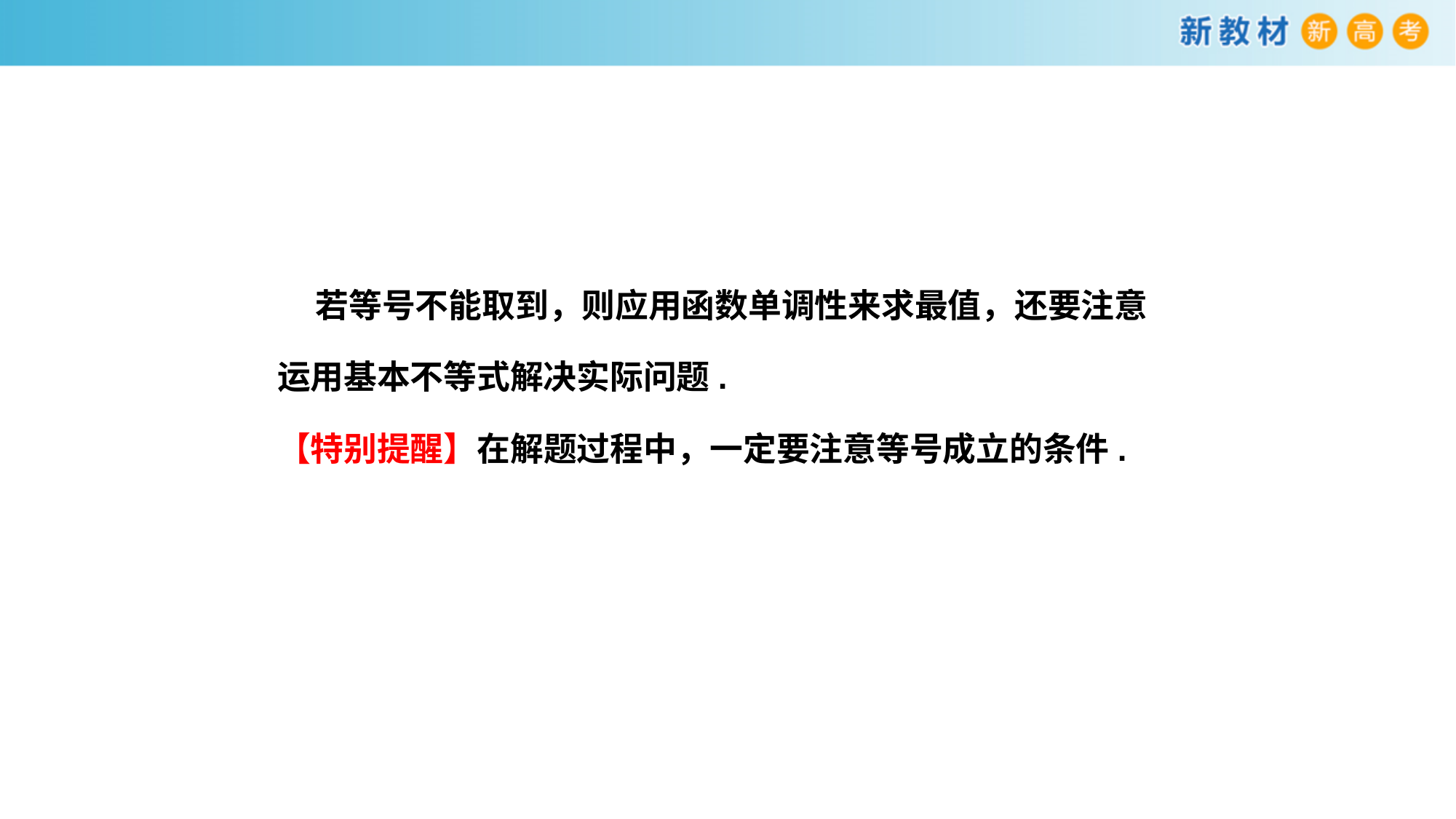

若等号不能取到，则应用函数单调性来求最值，还要注意运用基本不等式解决实际问题.
【特别提醒】在解题过程中，一定要注意等号成立的条件.